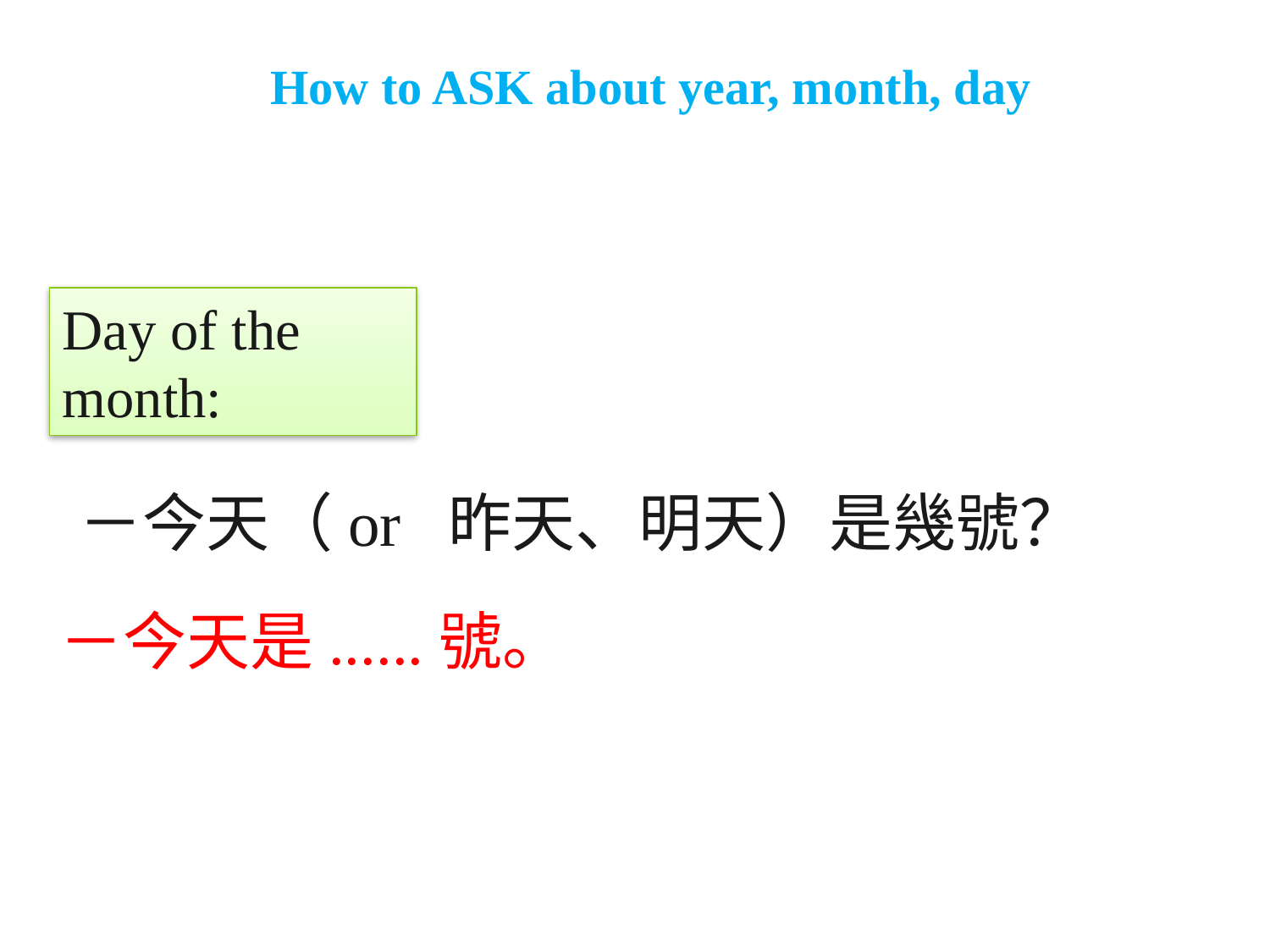

# How to ASK about year, month, day
Day of the month:
－今天（or  昨天、明天）是幾號？
－今天是......號。